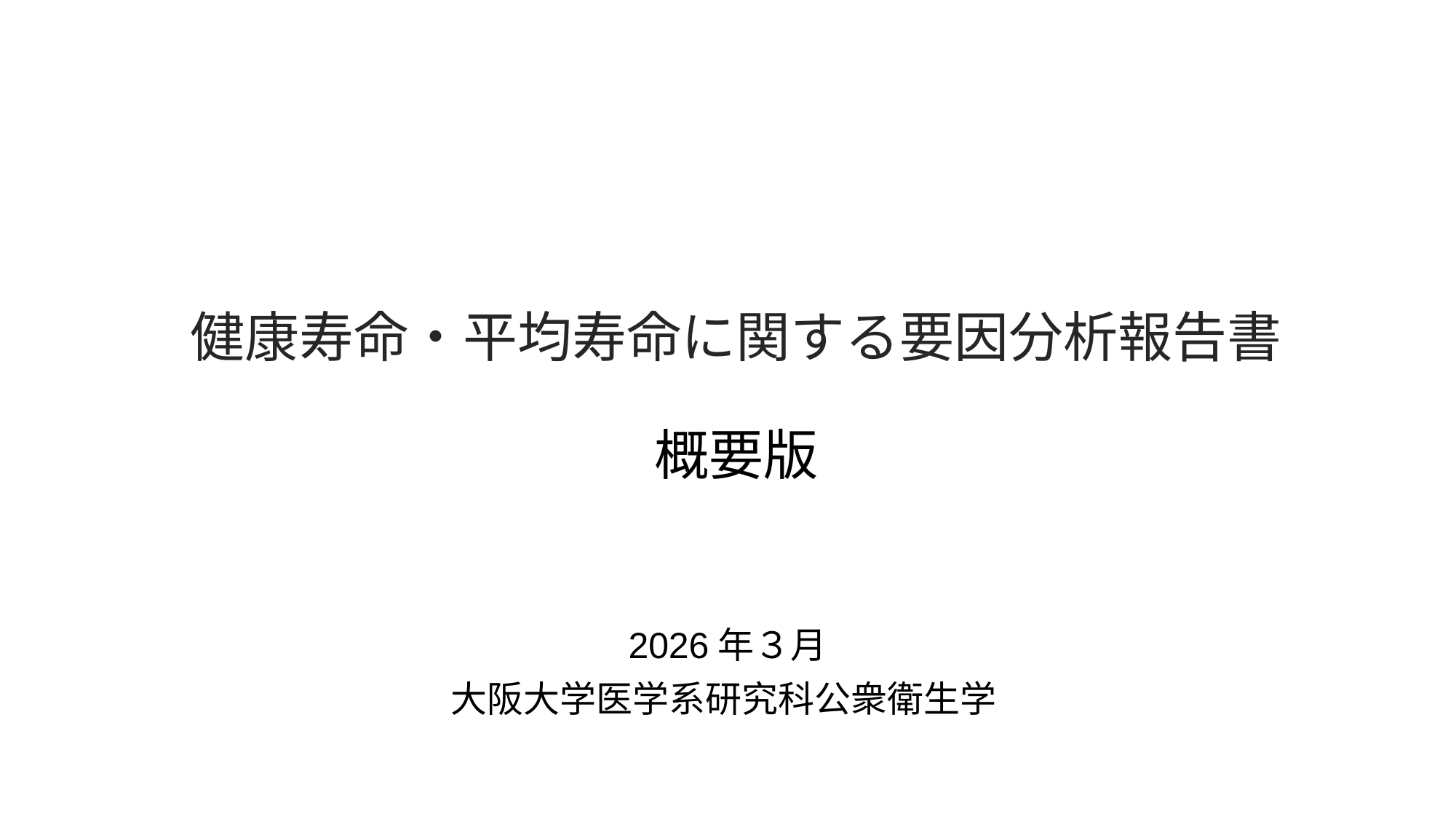

# 健康寿命・平均寿命に関する要因分析報告書 概要版
2026年３月
大阪大学医学系研究科公衆衛生学